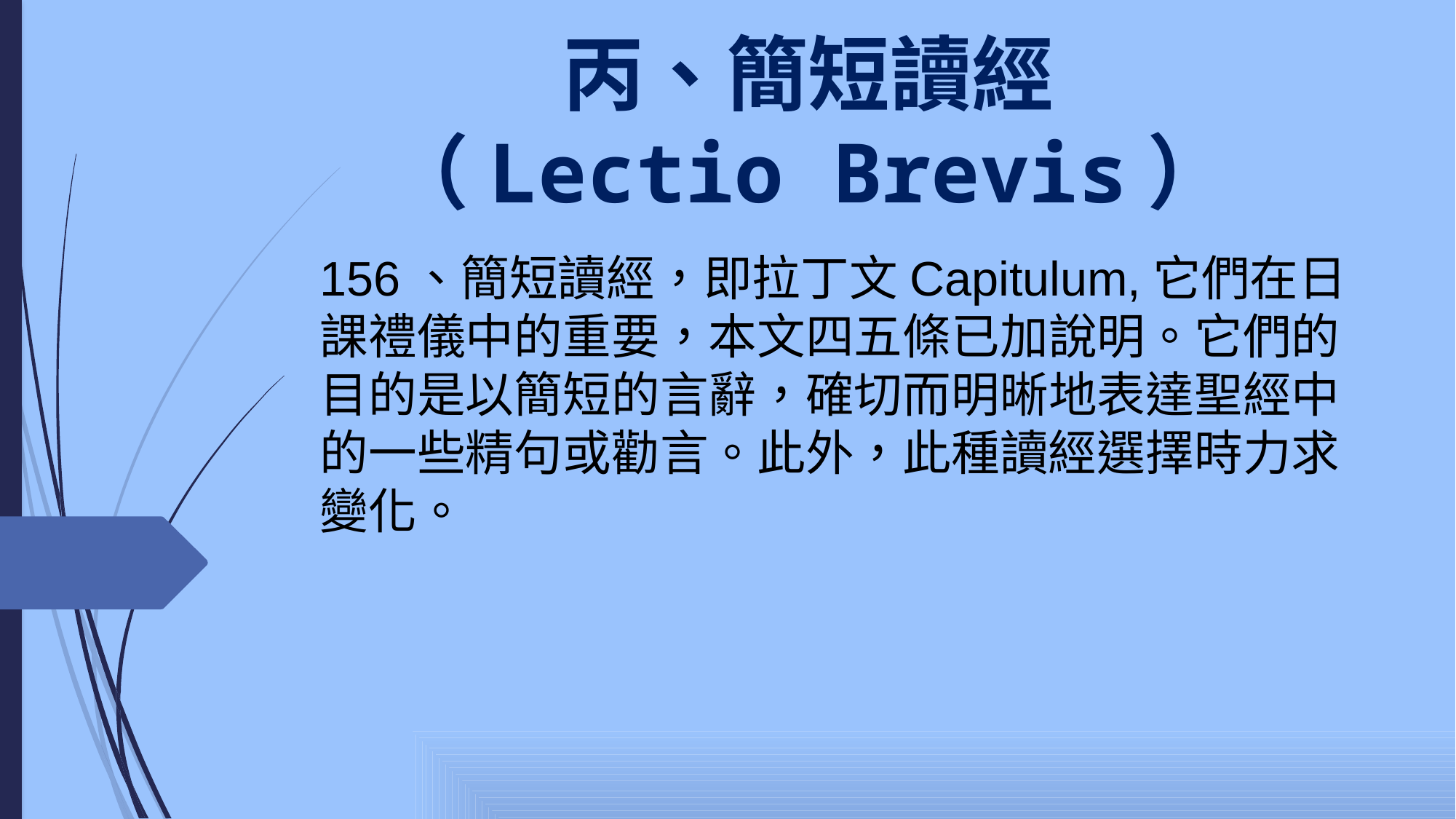

# 丙、簡短讀經 （Lectio Brevis）
156、簡短讀經，即拉丁文Capitulum,它們在日課禮儀中的重要，本文四五條已加說明。它們的目的是以簡短的言辭，確切而明晰地表達聖經中的一些精句或勸言。此外，此種讀經選擇時力求變化。